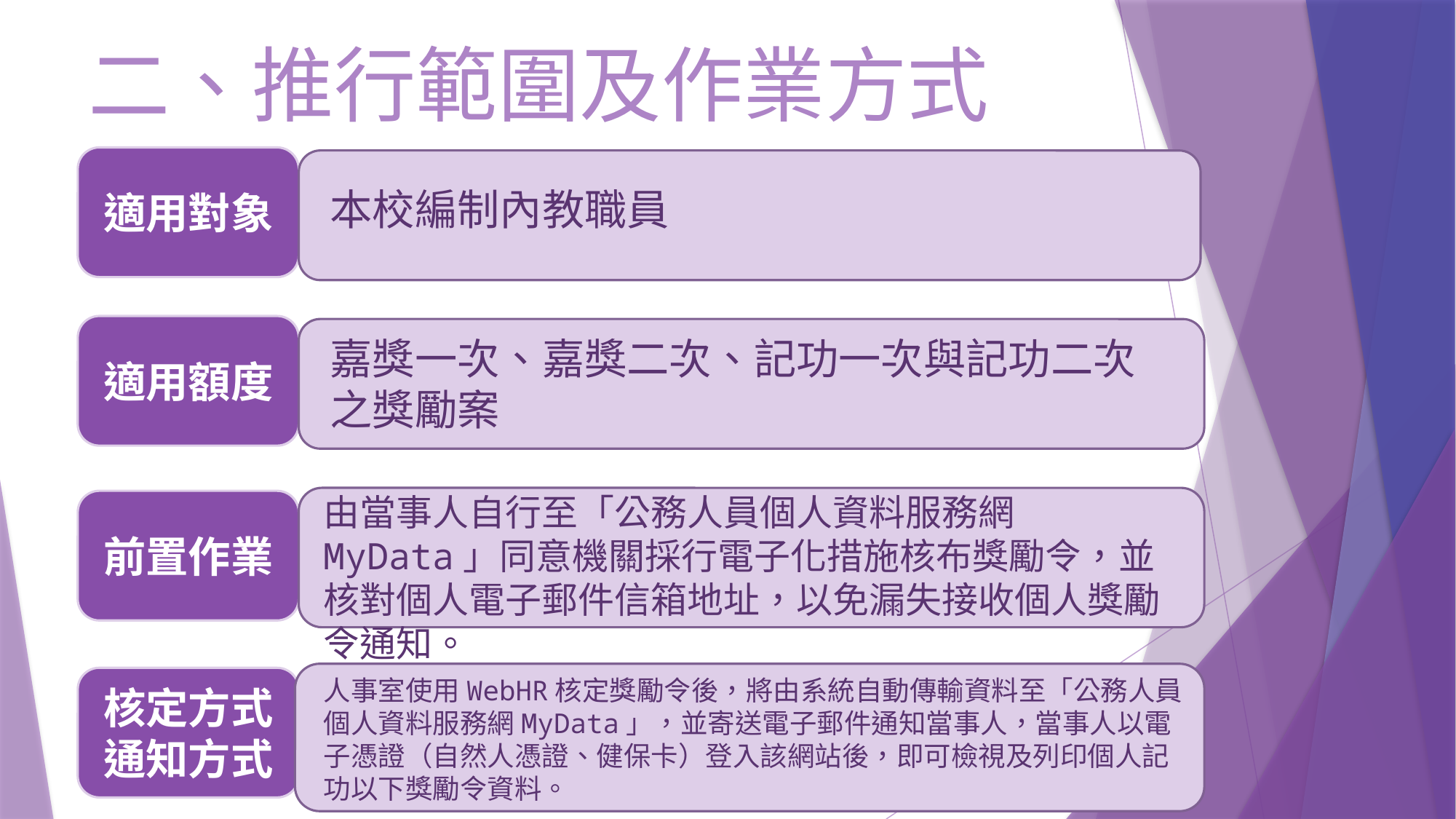

二、推行範圍及作業方式
適用對象

本校編制內教職員
適用額度

嘉獎一次、嘉獎二次、記功一次與記功二次之獎勵案
由當事人自行至「公務人員個人資料服務網MyData」同意機關採行電子化措施核布獎勵令，並核對個人電子郵件信箱地址，以免漏失接收個人獎勵令通知。

前置作業

核定方式
通知方式
人事室使用WebHR核定獎勵令後，將由系統自動傳輸資料至「公務人員個人資料服務網MyData」，並寄送電子郵件通知當事人，當事人以電子憑證（自然人憑證、健保卡）登入該網站後，即可檢視及列印個人記功以下獎勵令資料。